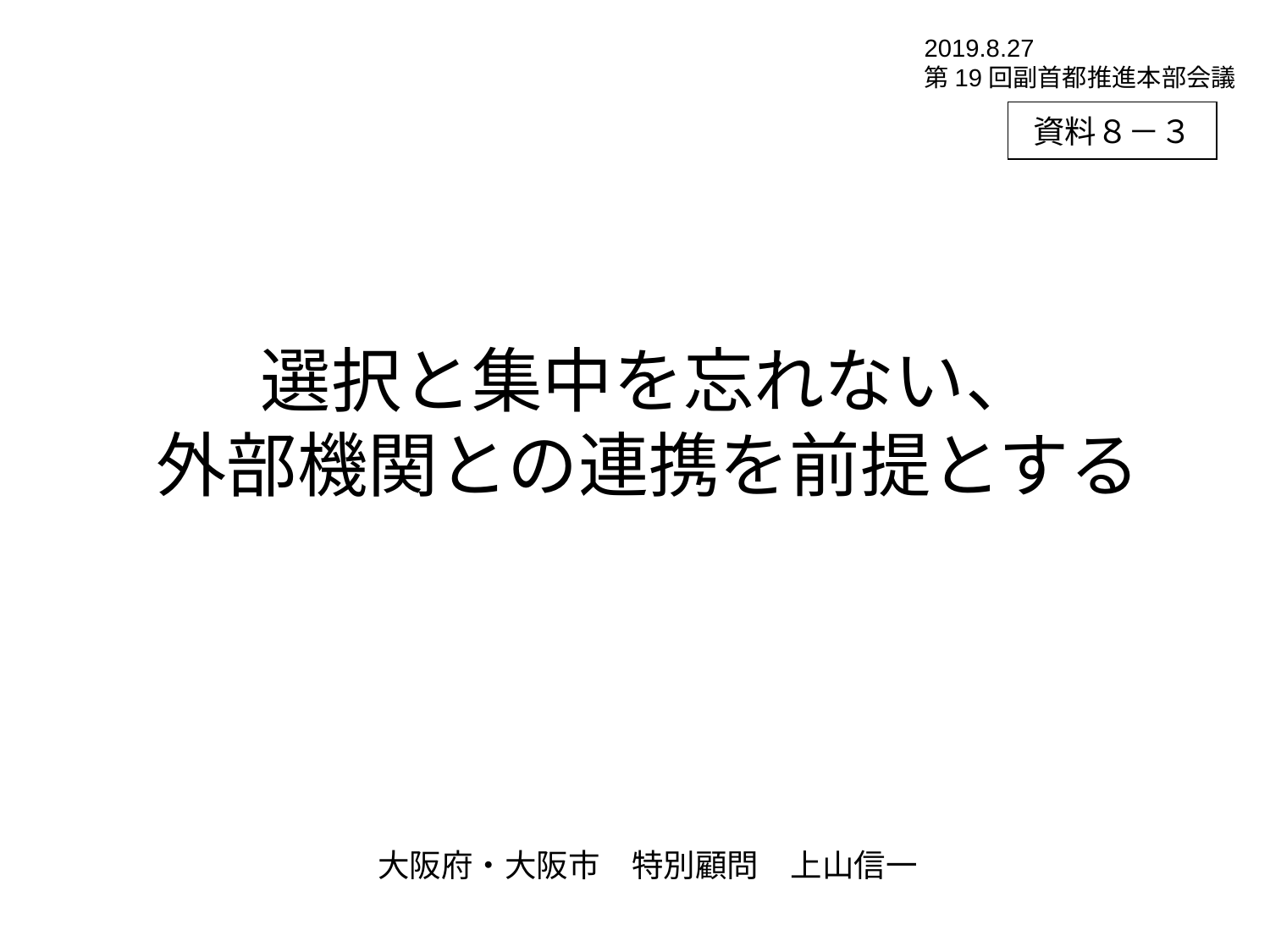

2019.8.27
第19回副首都推進本部会議
資料８－３
選択と集中を忘れない、
外部機関との連携を前提とする
大阪府・大阪市　特別顧問　上山信一